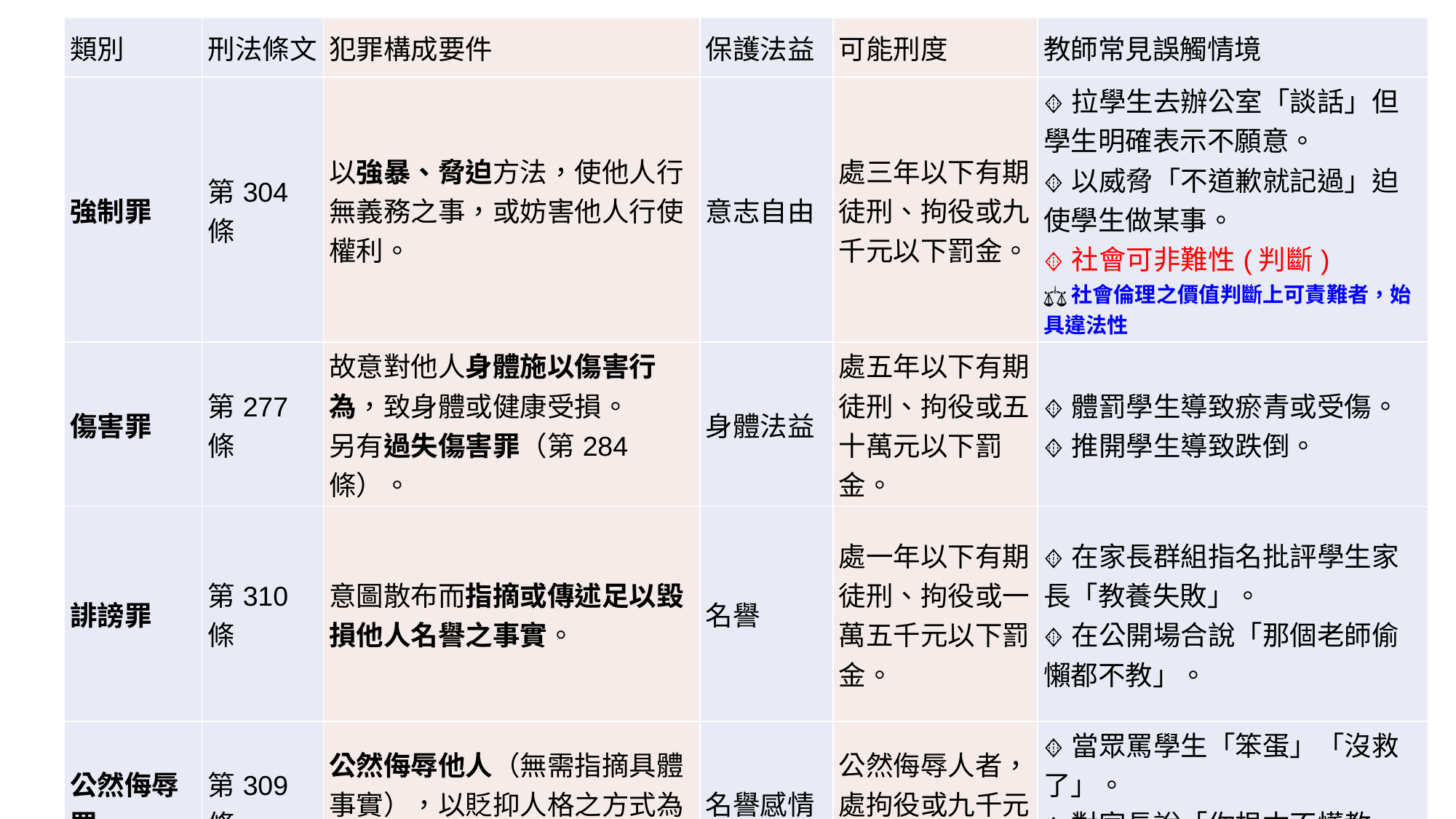

| 類別 | 刑法條文 | 犯罪構成要件 | 保護法益 | 可能刑度 | 教師常見誤觸情境 |
| --- | --- | --- | --- | --- | --- |
| 強制罪 | 第304條 | 以強暴、脅迫方法，使他人行無義務之事，或妨害他人行使權利。 | 意志自由 | 處三年以下有期徒刑、拘役或九千元以下罰金。 | 🔸拉學生去辦公室「談話」但學生明確表示不願意。 🔸以威脅「不道歉就記過」迫使學生做某事。 🔸社會可非難性(判斷) ⚖️社會倫理之價值判斷上可責難者，始具違法性 |
| 傷害罪 | 第277條 | 故意對他人身體施以傷害行為，致身體或健康受損。 另有過失傷害罪（第284條）。 | 身體法益 | 處五年以下有期徒刑、拘役或五十萬元以下罰金。 | 🔸體罰學生導致瘀青或受傷。 🔸推開學生導致跌倒。 |
| 誹謗罪 | 第310條 | 意圖散布而指摘或傳述足以毀損他人名譽之事實。 | 名譽 | 處一年以下有期徒刑、拘役或一萬五千元以下罰金。 | 🔸在家長群組指名批評學生家長「教養失敗」。 🔸在公開場合說「那個老師偷懶都不教」。 |
| 公然侮辱罪 | 第309條 | 公然侮辱他人（無需指摘具體事實），以貶抑人格之方式為主。 | 名譽感情 | 公然侮辱人者，處拘役或九千元以下罰金。 | 🔸當眾罵學生「笨蛋」「沒救了」。 🔸對家長說「你根本不懂教育」。 |